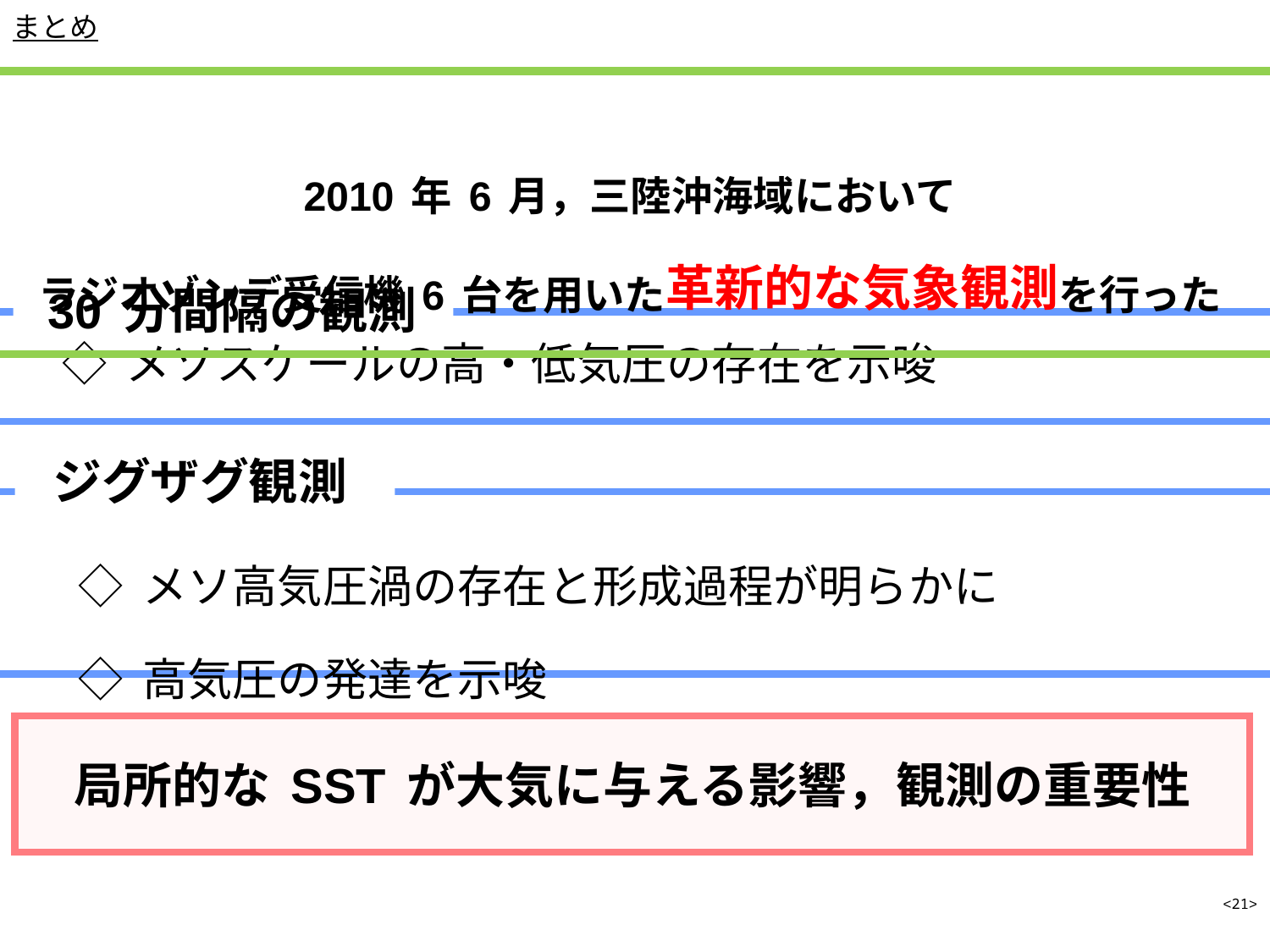

まとめ

2010年6月，三陸沖海域において
ラジオゾンデ受信機6台を用いた革新的な気象観測を行った

30分間隔の観測

◇メソスケールの高・低気圧の存在を示唆

ジグザグ観測

◇メソ高気圧渦の存在と形成過程が明らかに
◇高気圧の発達を示唆

局所的なSSTが大気に与える影響，観測の重要性
<21>